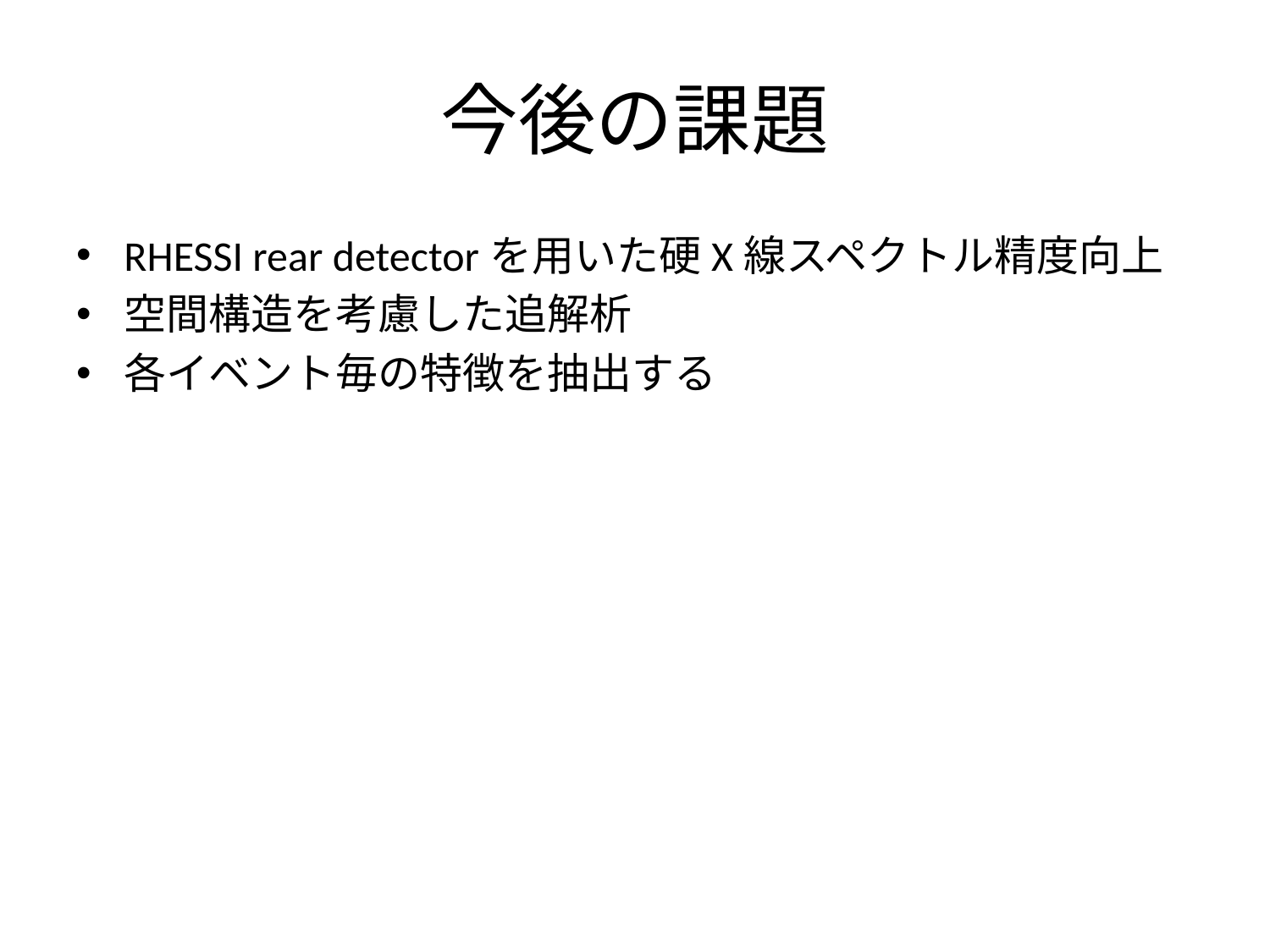

# 今後の課題
RHESSI rear detectorを用いた硬X線スペクトル精度向上
空間構造を考慮した追解析
各イベント毎の特徴を抽出する